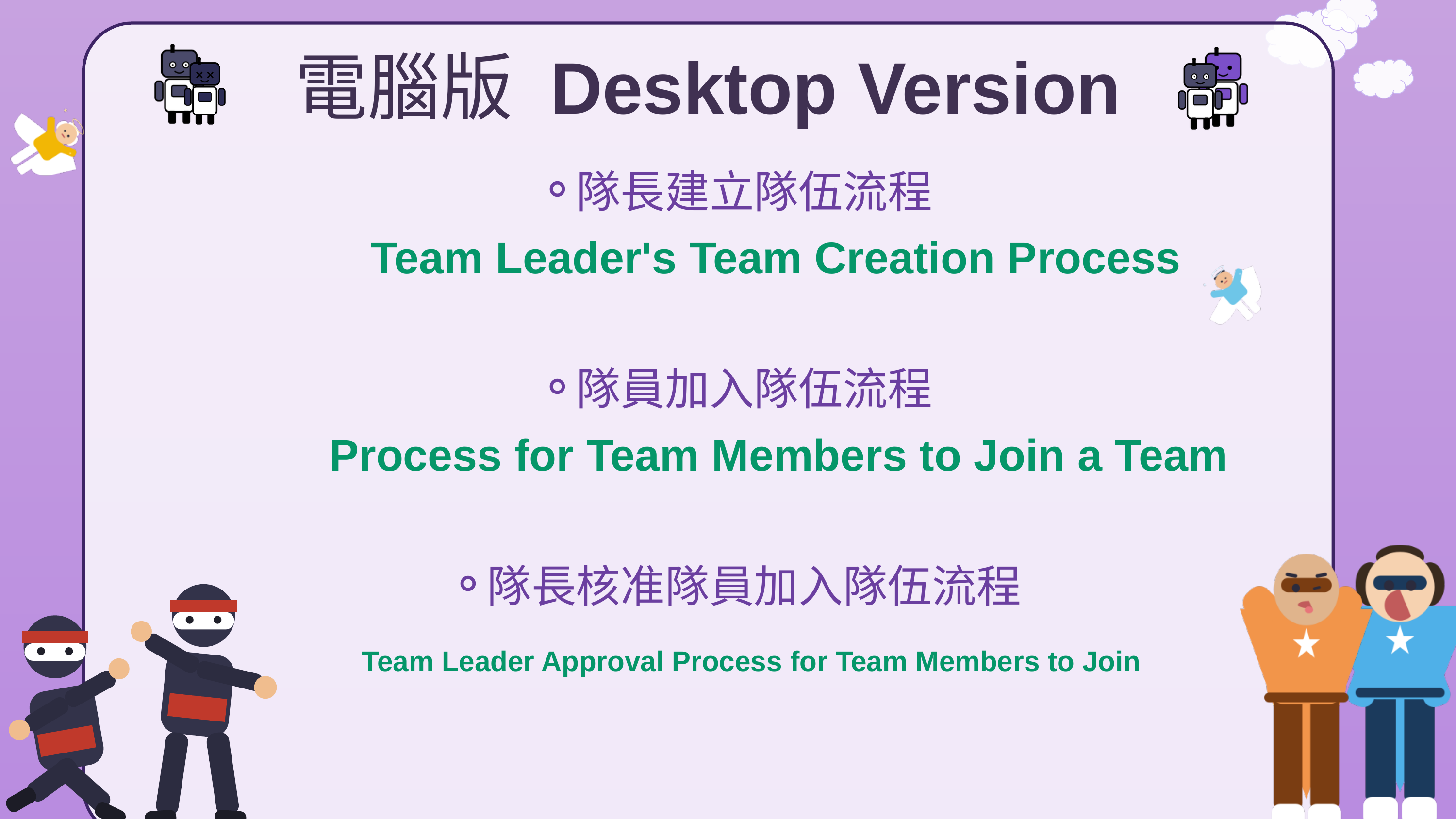

電腦版 Desktop Version

隊長建立隊伍流程
       Team Leader's Team Creation Process

隊員加入隊伍流程
       Process for Team Members to Join a Team

隊長核准隊員加入隊伍流程
       Team Leader Approval Process for Team Members to Join